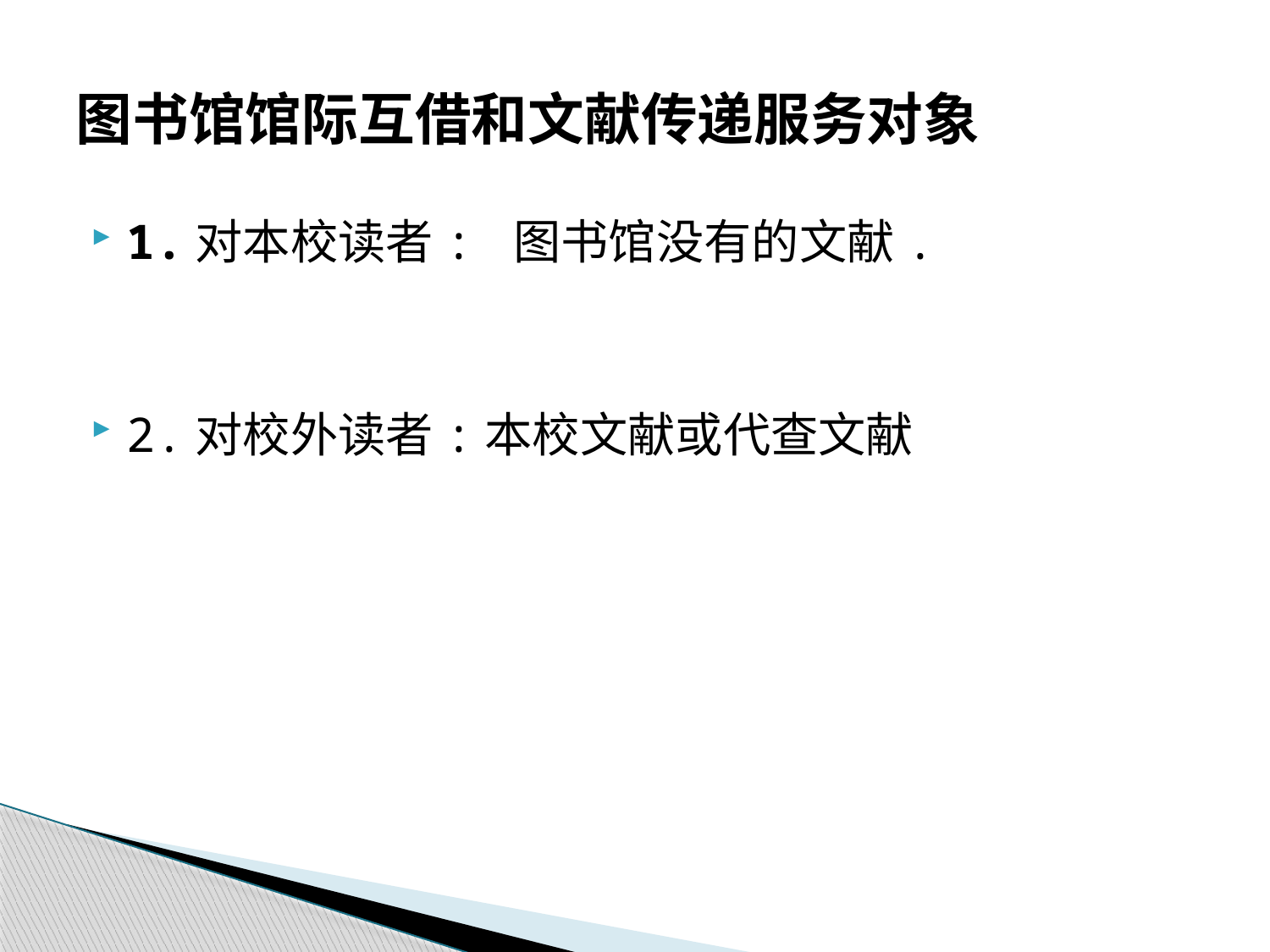

# 图书馆馆际互借和文献传递服务对象
1.对本校读者: 图书馆没有的文献.

2.对校外读者:本校文献或代查文献